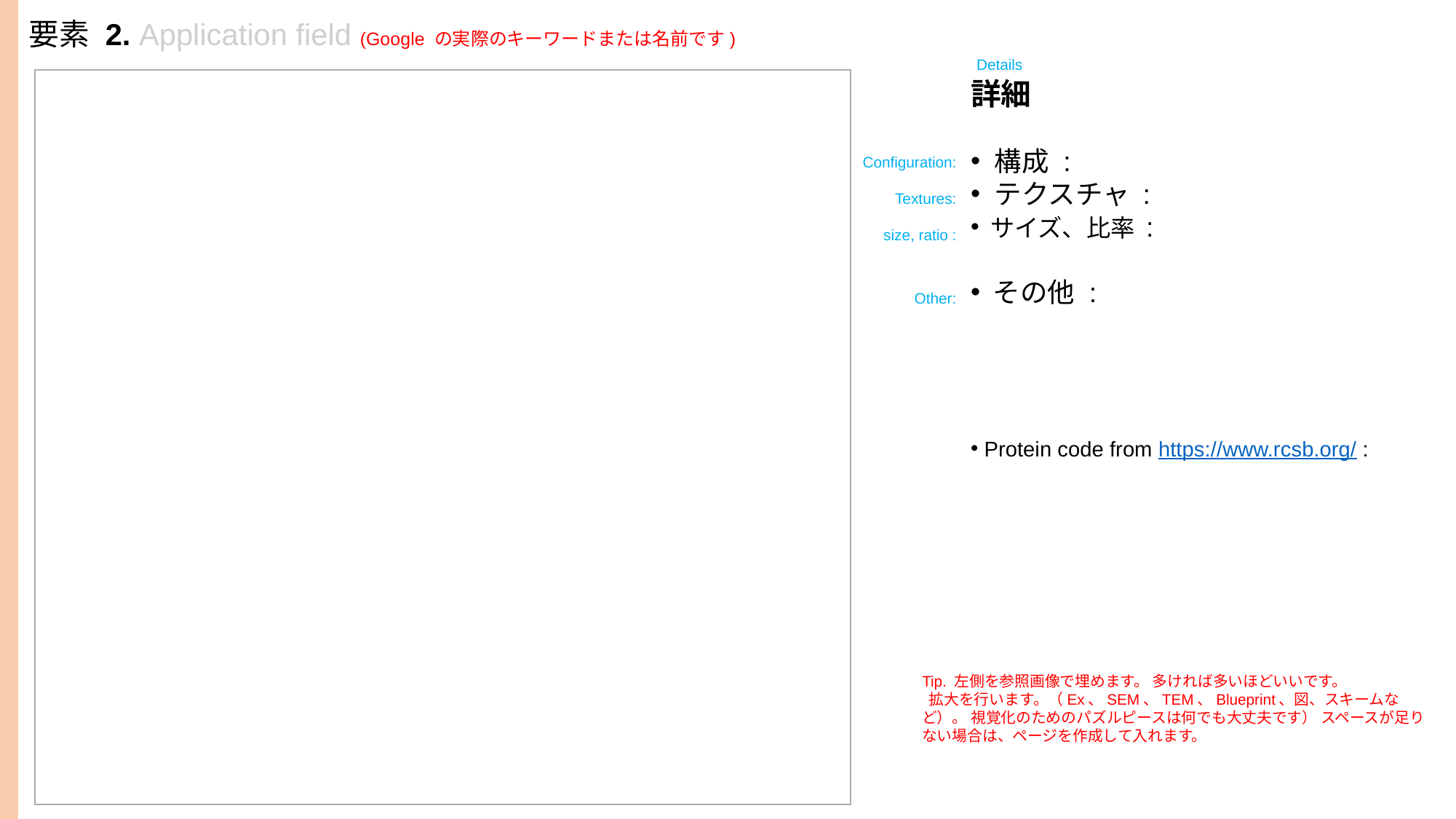

Please put your data only in the white area
要素 2. Application field (Google の実際のキーワードまたは名前です)
Details

詳細

 構成 :
 テクスチャ :
 サイズ、比率 :

 その他 :

 Protein code from https://www.rcsb.org/ :

Configuration:
Textures:
size, ratio :

Other:
Please Put your data only in the white area
Please put your data only in the white area

Tip. 左側を参照画像で埋めます。 多ければ多いほどいいです。
 拡大を行います。（Ex、SEM、TEM、Blueprint、図、スキームなど）。 視覚化のためのパズルピースは何でも大丈夫です） スペースが足りない場合は、ページを作成して入れます。
Please put your data only in the white area